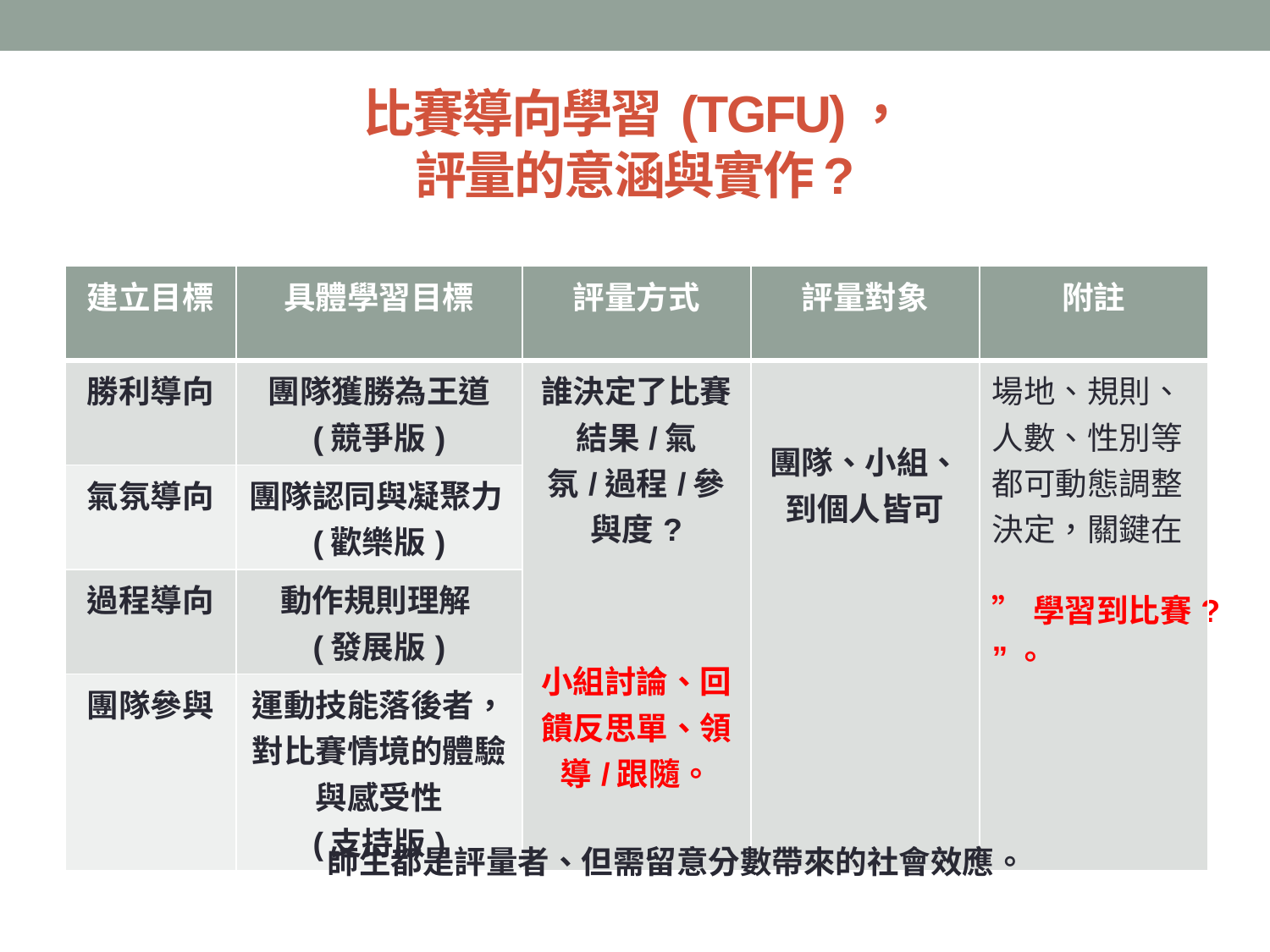

# 比賽導向學習 (TGFU)， 評量的意涵與實作?
| 建立目標 | 具體學習目標 | 評量方式 | 評量對象 | 附註 |
| --- | --- | --- | --- | --- |
| 勝利導向 | 團隊獲勝為王道 (競爭版) | 誰決定了比賽結果/氣氛/過程/參與度? 小組討論、回饋反思單、領導/跟隨。 | 團隊、小組、到個人皆可 | 場地、規則、人數、性別等都可動態調整決定，關鍵在 ”學習到比賽?”。 |
| 氣氛導向 | 團隊認同與凝聚力(歡樂版) |  |  |  |
| 過程導向 | 動作規則理解 (發展版) |  |  |  |
| 團隊參與 | 運動技能落後者，對比賽情境的體驗與感受性 (支持版) |  |  |  |
師生都是評量者、但需留意分數帶來的社會效應。